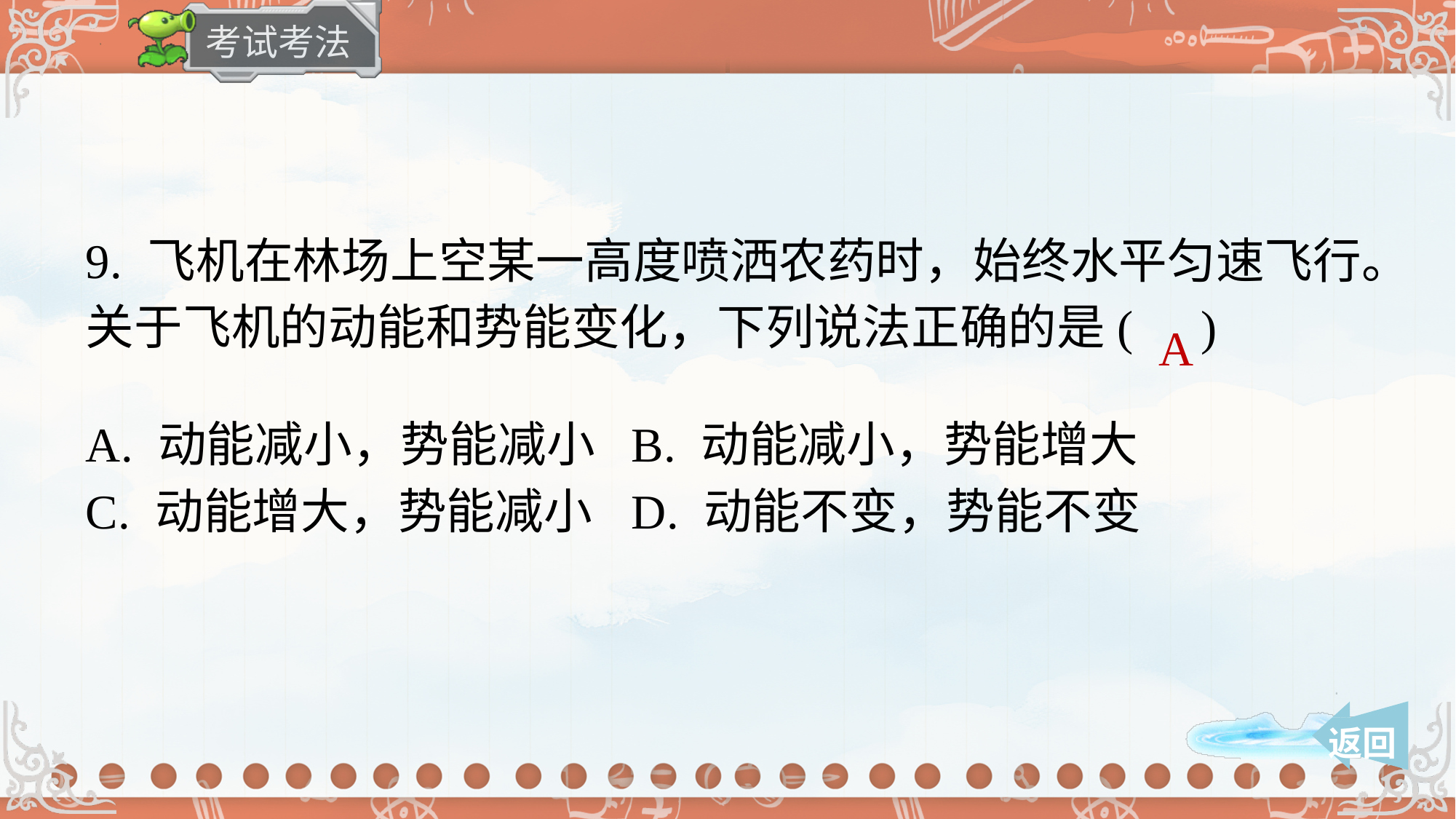

9. 飞机在林场上空某一高度喷洒农药时，始终水平匀速飞行。
关于飞机的动能和势能变化，下列说法正确的是(     )
A
A. 动能减小，势能减小	B. 动能减小，势能增大
C. 动能增大，势能减小	D. 动能不变，势能不变
 返回